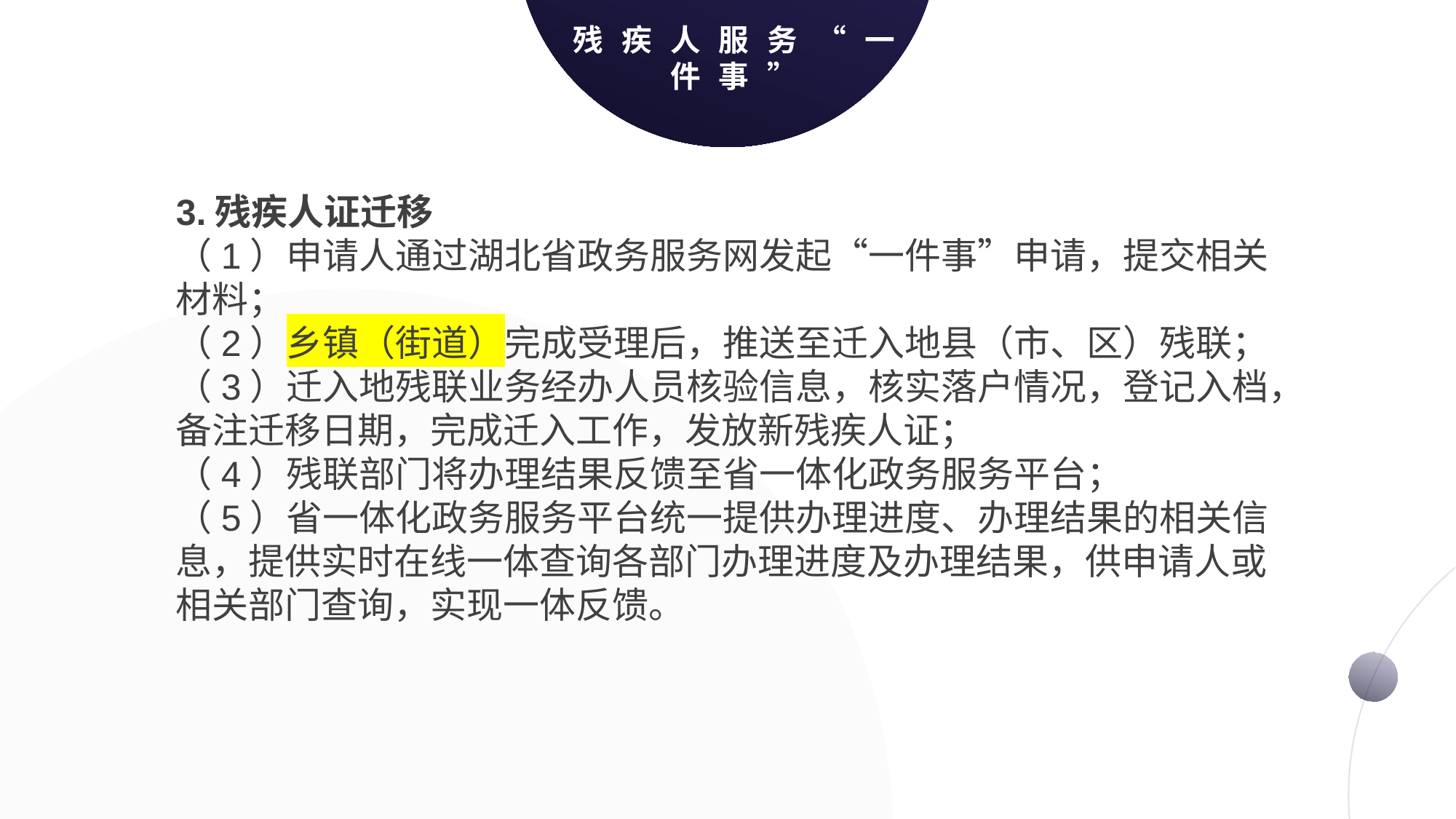

残疾人服务“一
件事”

3.残疾人证迁移
（1）申请人通过湖北省政务服务网发起“一件事”申请，提交相关材料；
（2）乡镇（街道）完成受理后，推送至迁入地县（市、区）残联；
（3）迁入地残联业务经办人员核验信息，核实落户情况，登记入档，备注迁移日期，完成迁入工作，发放新残疾人证；
（4）残联部门将办理结果反馈至省一体化政务服务平台；
（5）省一体化政务服务平台统一提供办理进度、办理结果的相关信息，提供实时在线一体查询各部门办理进度及办理结果，供申请人或相关部门查询，实现一体反馈。
输入您的标题